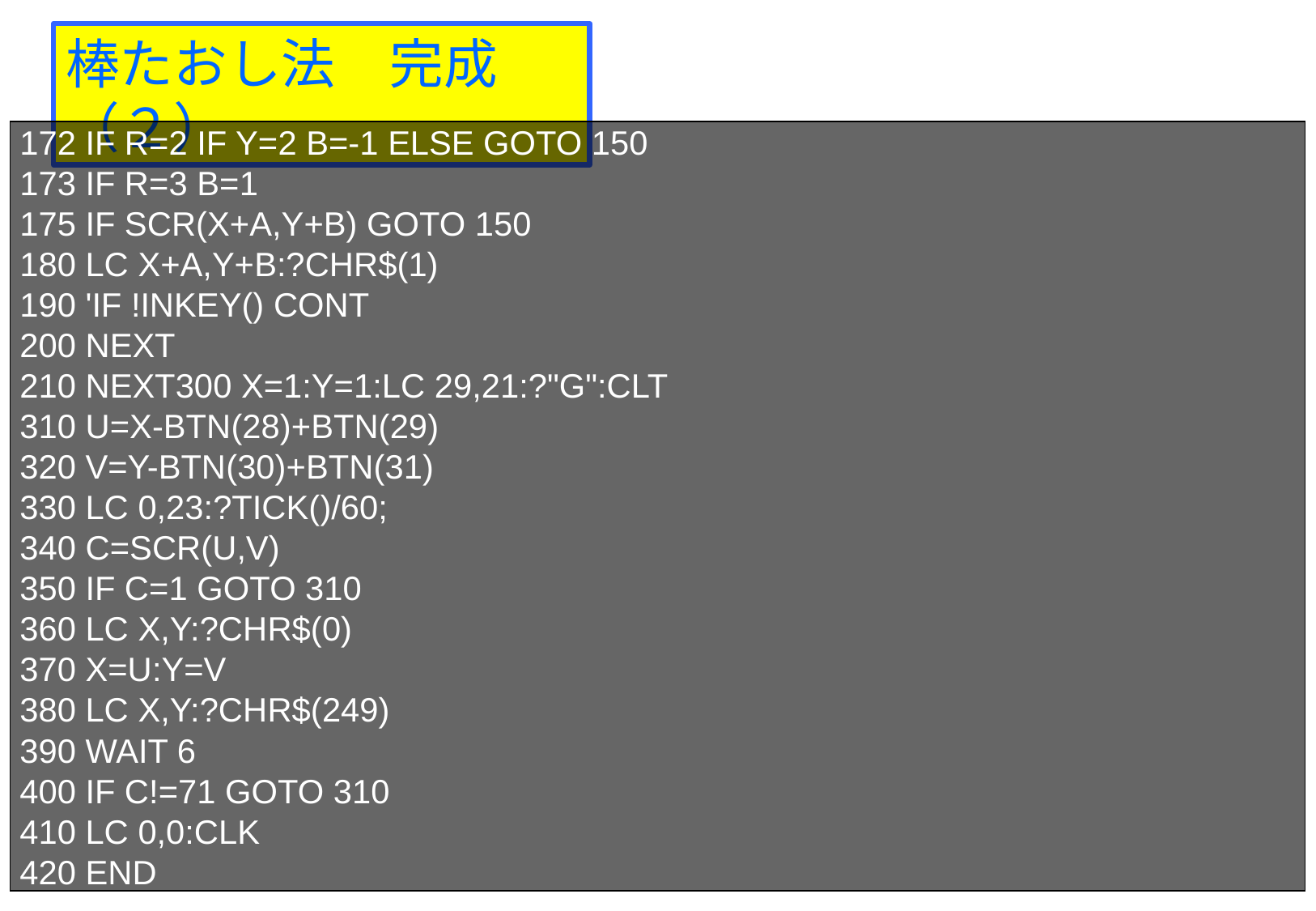

棒たおし法　完成（２）
172 IF R=2 IF Y=2 B=-1 ELSE GOTO 150
173 IF R=3 B=1
175 IF SCR(X+A,Y+B) GOTO 150
180 LC X+A,Y+B:?CHR$(1)
190 'IF !INKEY() CONT
200 NEXT
210 NEXT300 X=1:Y=1:LC 29,21:?"G":CLT
310 U=X-BTN(28)+BTN(29)
320 V=Y-BTN(30)+BTN(31)
330 LC 0,23:?TICK()/60;
340 C=SCR(U,V)
350 IF C=1 GOTO 310
360 LC X,Y:?CHR$(0)
370 X=U:Y=V
380 LC X,Y:?CHR$(249)
390 WAIT 6
400 IF C!=71 GOTO 310
410 LC 0,0:CLK
420 END